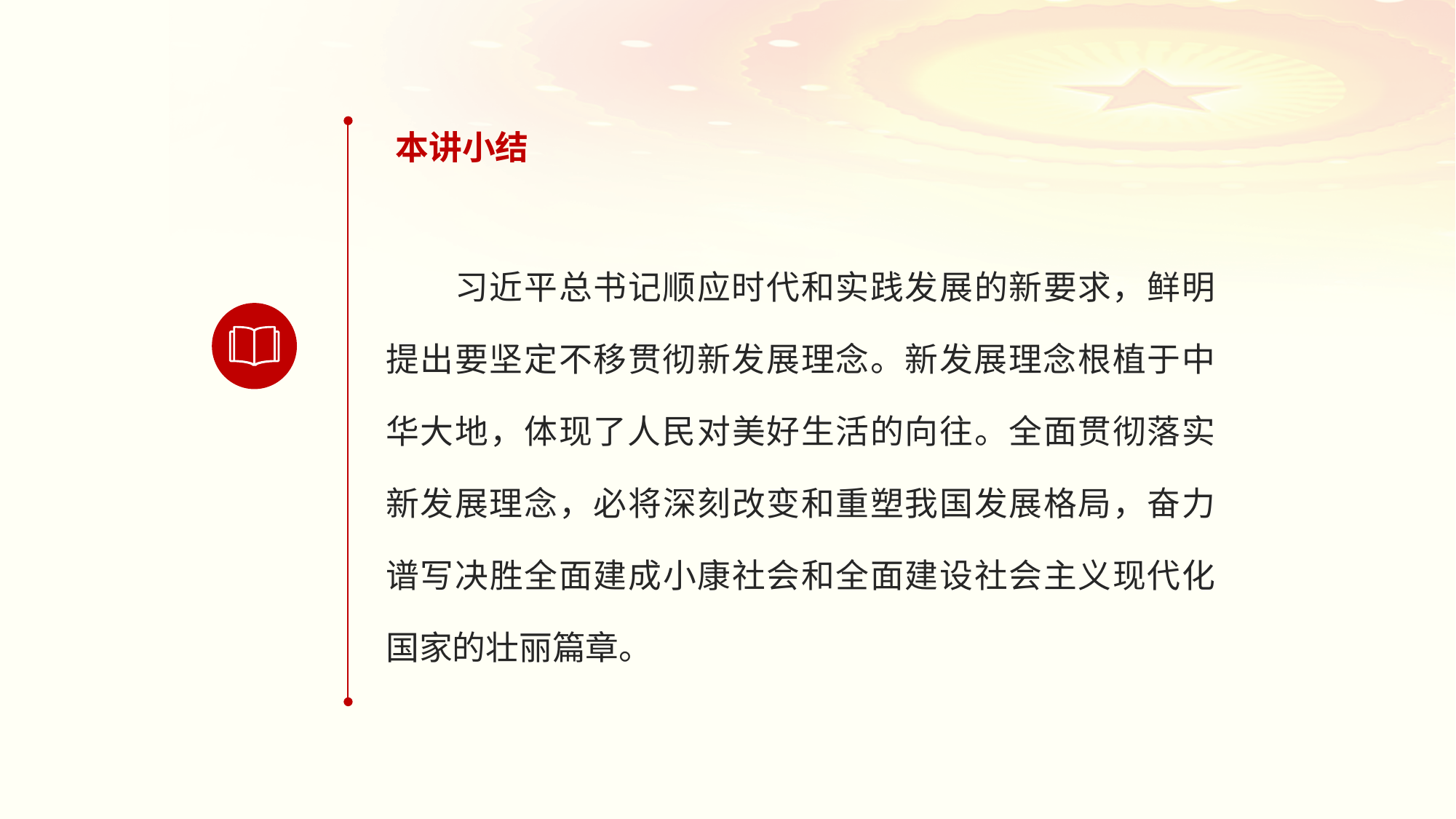

本讲小结
　　习近平总书记顺应时代和实践发展的新要求，鲜明提出要坚定不移贯彻新发展理念。新发展理念根植于中华大地，体现了人民对美好生活的向往。全面贯彻落实新发展理念，必将深刻改变和重塑我国发展格局，奋力谱写决胜全面建成小康社会和全面建设社会主义现代化国家的壮丽篇章。